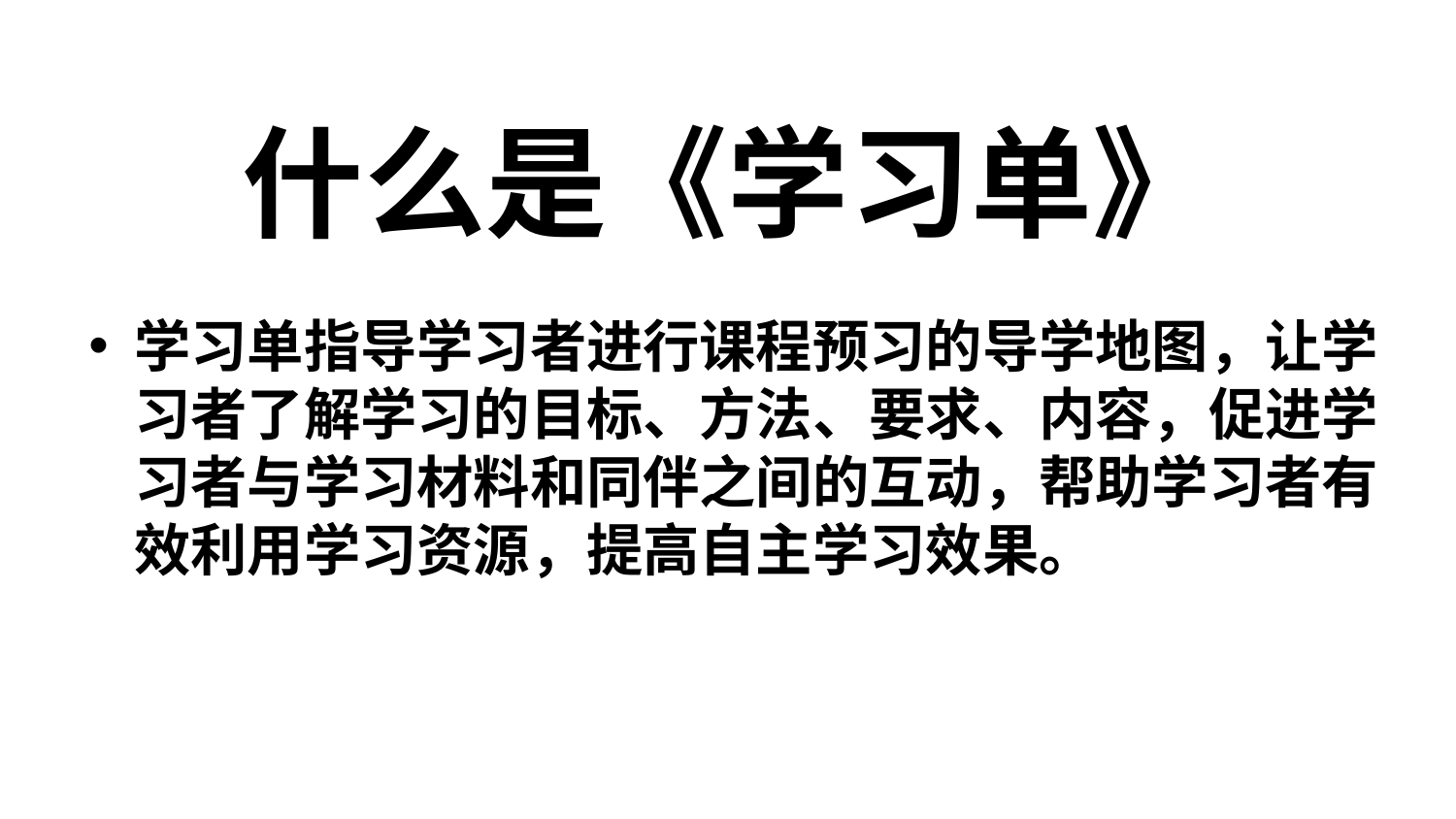

什么是《学习单》
学习单指导学习者进行课程预习的导学地图，让学习者了解学习的目标、方法、要求、内容，促进学习者与学习材料和同伴之间的互动，帮助学习者有效利用学习资源，提高自主学习效果。